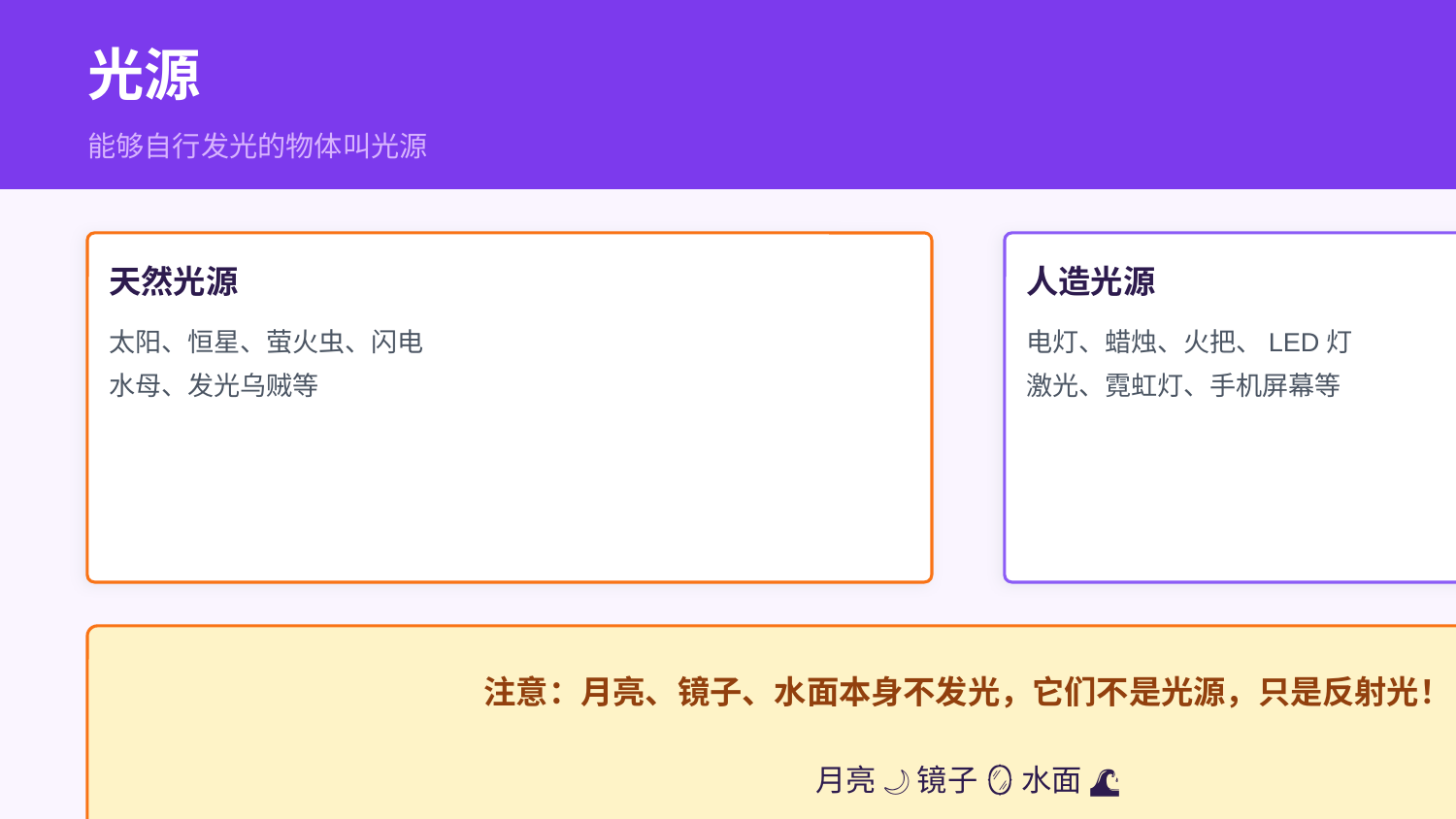

光源
能够自行发光的物体叫光源

天然光源
人造光源
太阳、恒星、萤火虫、闪电
水母、发光乌贼等
电灯、蜡烛、火把、LED灯
激光、霓虹灯、手机屏幕等

注意：月亮、镜子、水面本身不发光，它们不是光源，只是反射光！
月亮 🌙 镜子 🪞 水面 🌊
苏科版物理 · 八年级上册
2